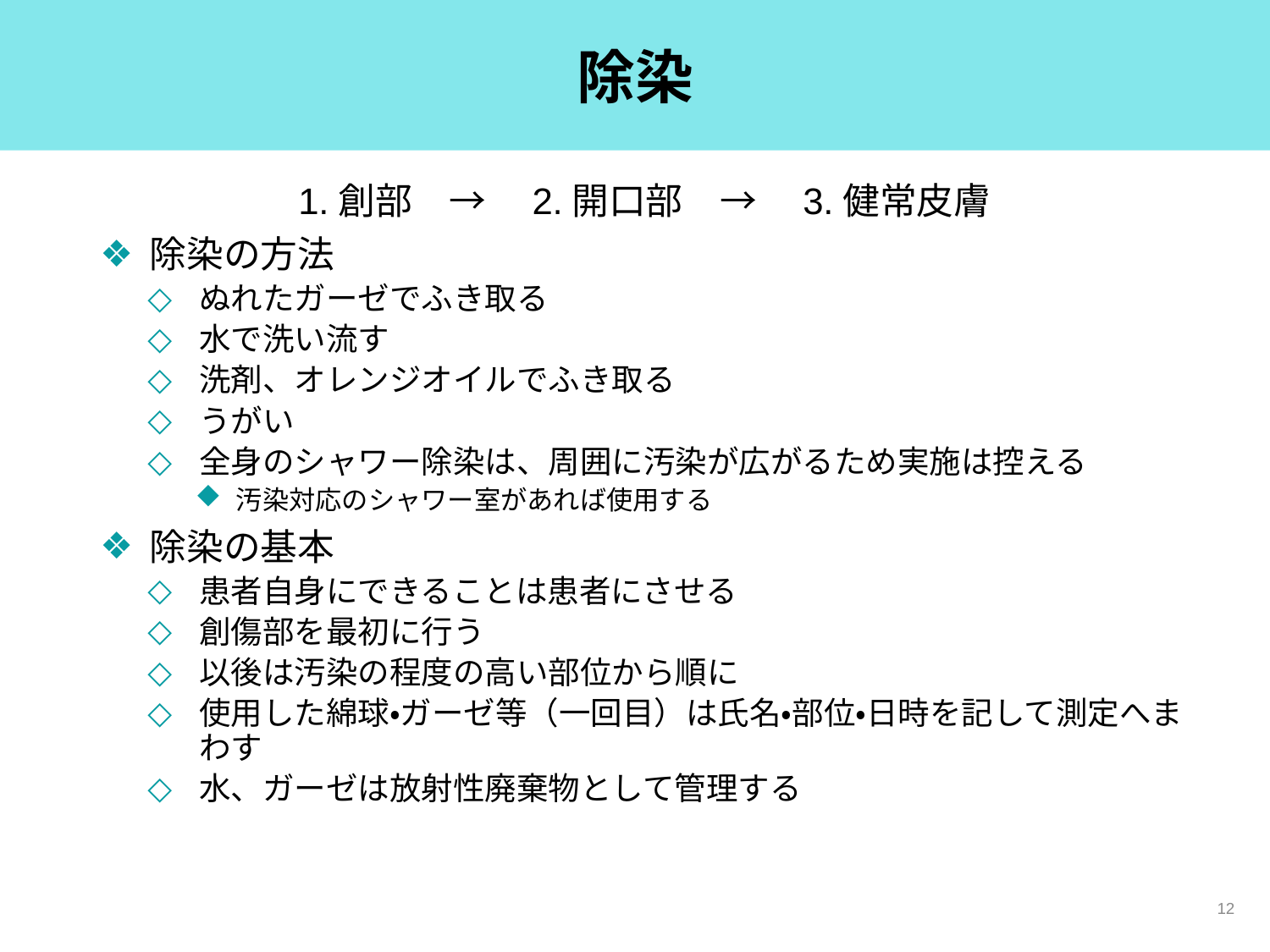

# 除染
1.創部　→　2.開口部　→　3.健常皮膚
除染の方法
ぬれたガーゼでふき取る
水で洗い流す
洗剤、オレンジオイルでふき取る
うがい
全身のシャワー除染は、周囲に汚染が広がるため実施は控える
汚染対応のシャワー室があれば使用する
除染の基本
患者自身にできることは患者にさせる
創傷部を最初に行う
以後は汚染の程度の高い部位から順に
使用した綿球・ガーゼ等（一回目）は氏名・部位・日時を記して測定へまわす
水、ガーゼは放射性廃棄物として管理する
12